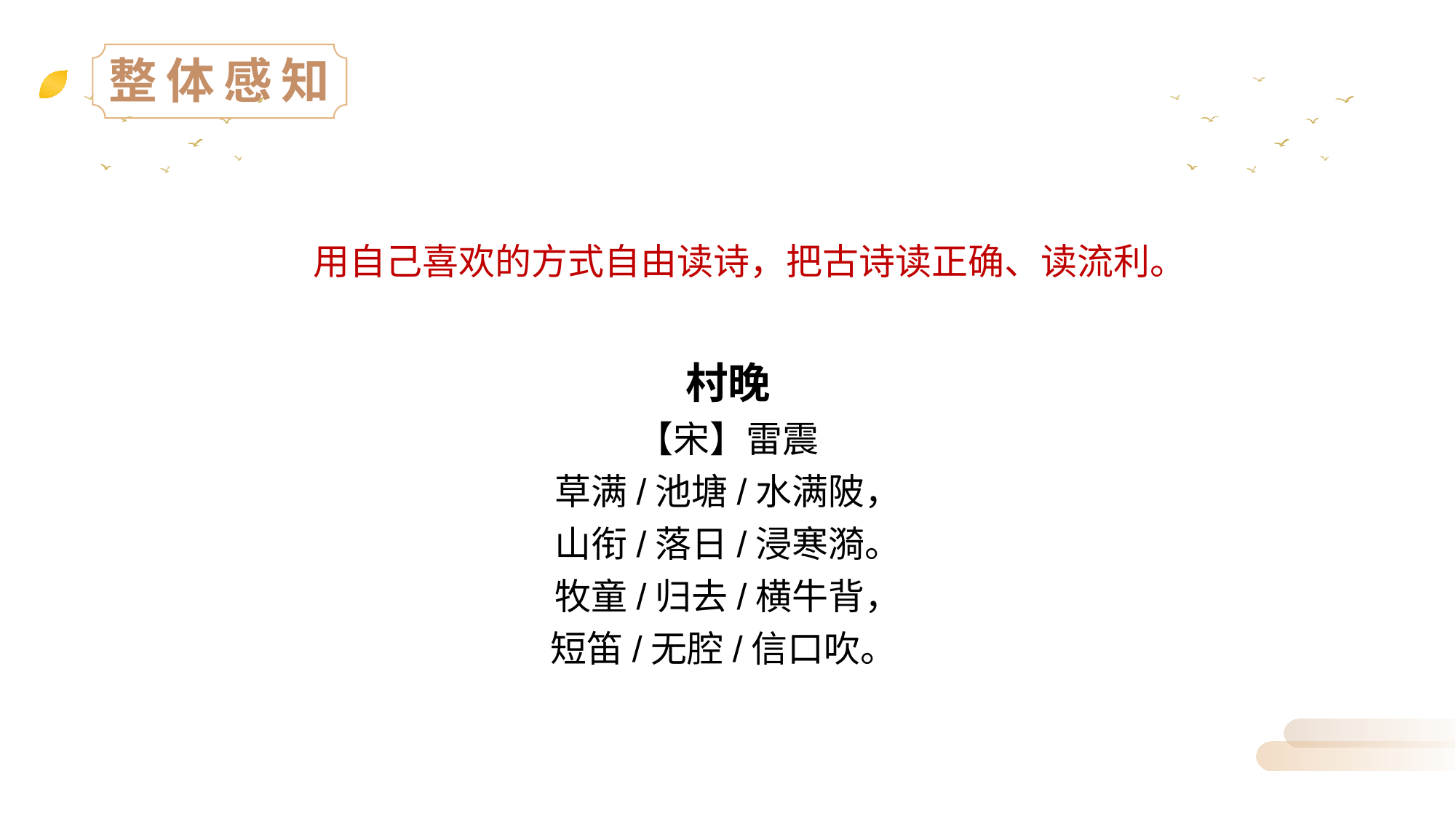

用自己喜欢的方式自由读诗，把古诗读正确、读流利。
村晚
【宋】雷震
草满/池塘/水满陂，
山衔/落日/浸寒漪。
牧童/归去/横牛背，
短笛/无腔/信口吹。